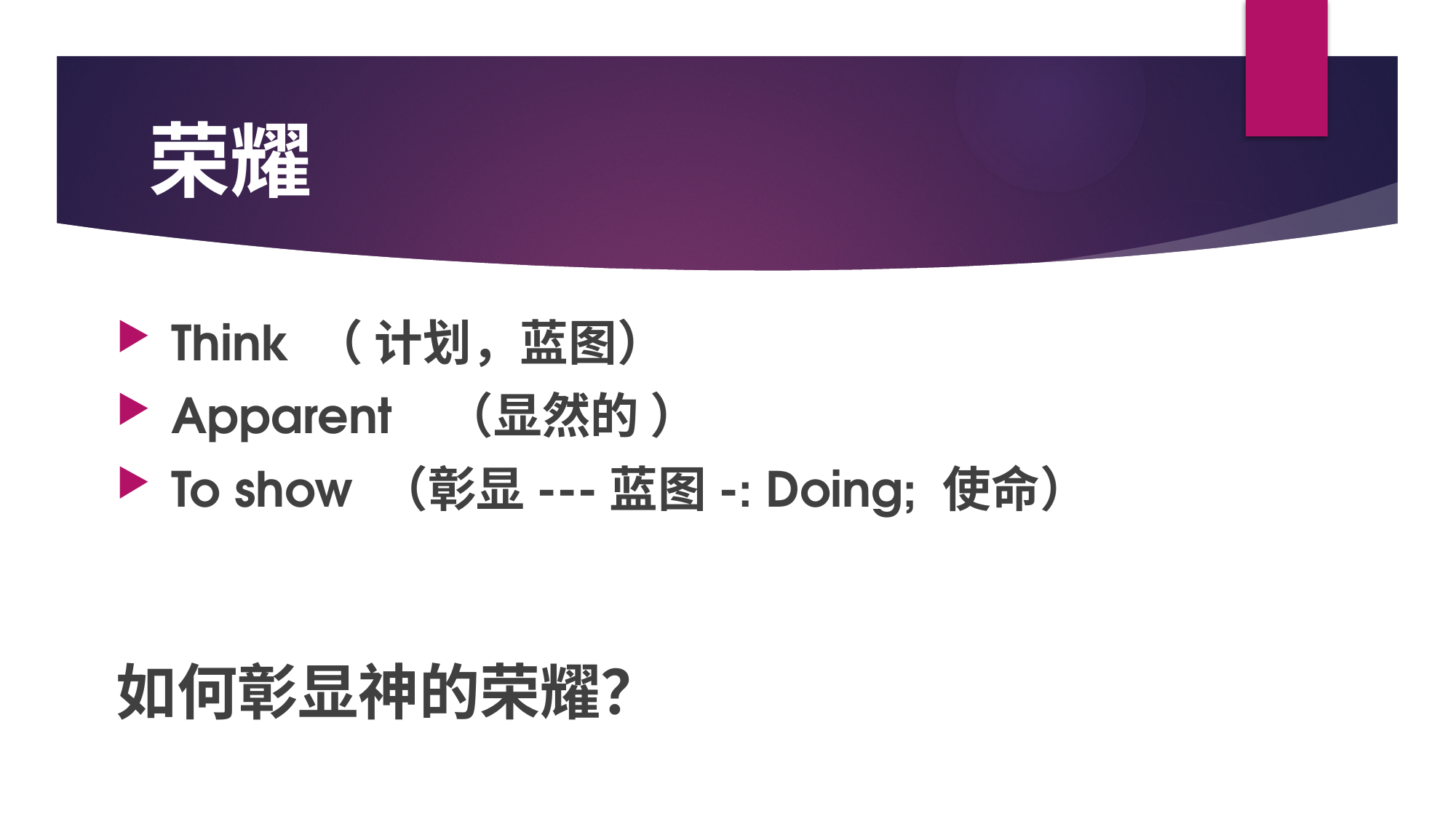

# 荣耀
 Think （ 计划，蓝图）
 Apparent   （显然的 ）
 To show （彰显---蓝图-: Doing; 使命）

如何彰显神的荣耀？